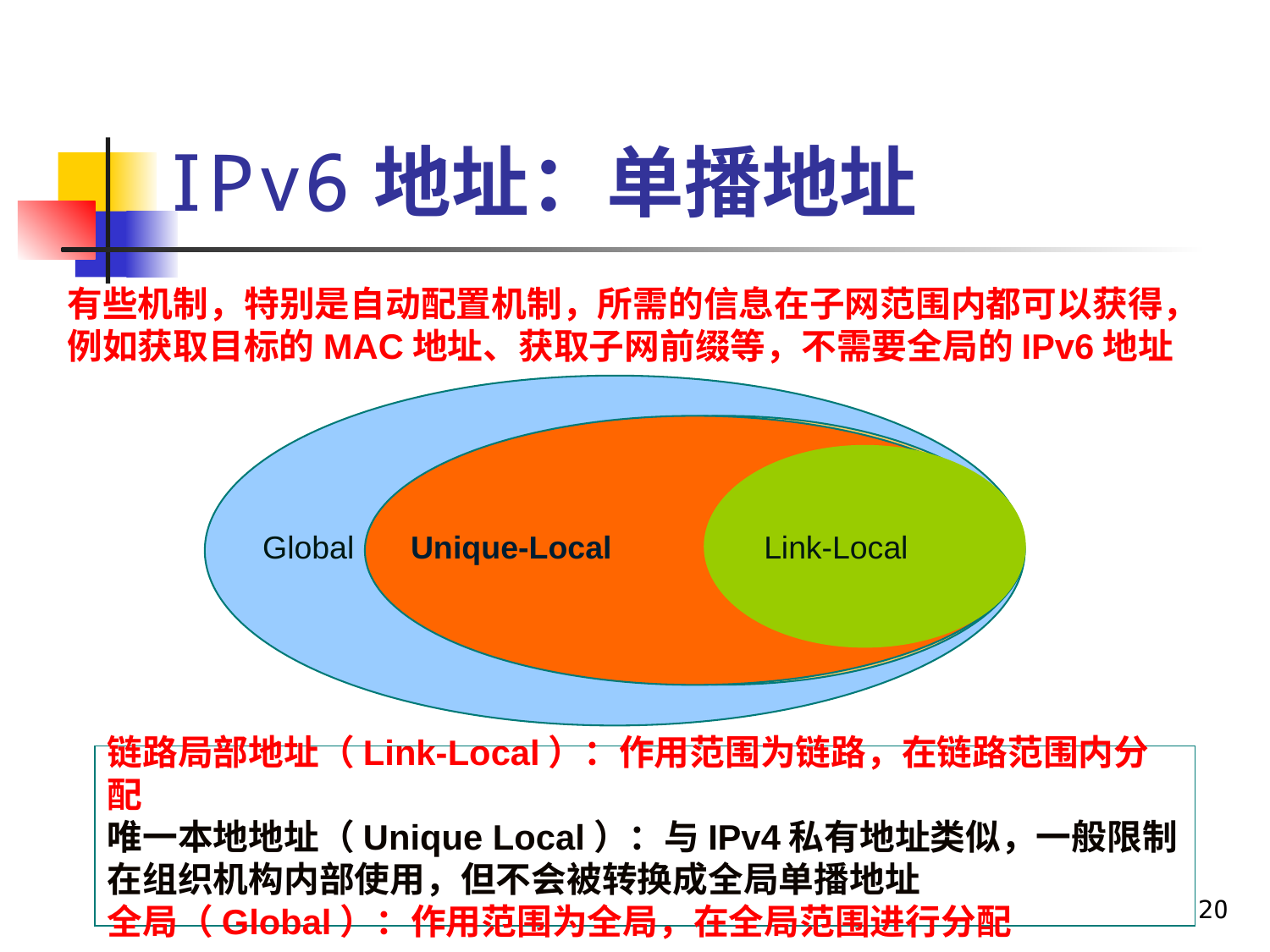

# IPv6地址：单播地址
有些机制，特别是自动配置机制，所需的信息在子网范围内都可以获得，例如获取目标的MAC地址、获取子网前缀等，不需要全局的IPv6地址

Global

Unique-Local

Site-Local

Link-Local

链路局部地址（Link-Local）：作用范围为链路，在链路范围内分配
唯一本地地址（Unique Local）：与IPv4私有地址类似，一般限制在组织机构内部使用，但不会被转换成全局单播地址
全局（Global）：作用范围为全局，在全局范围进行分配
120